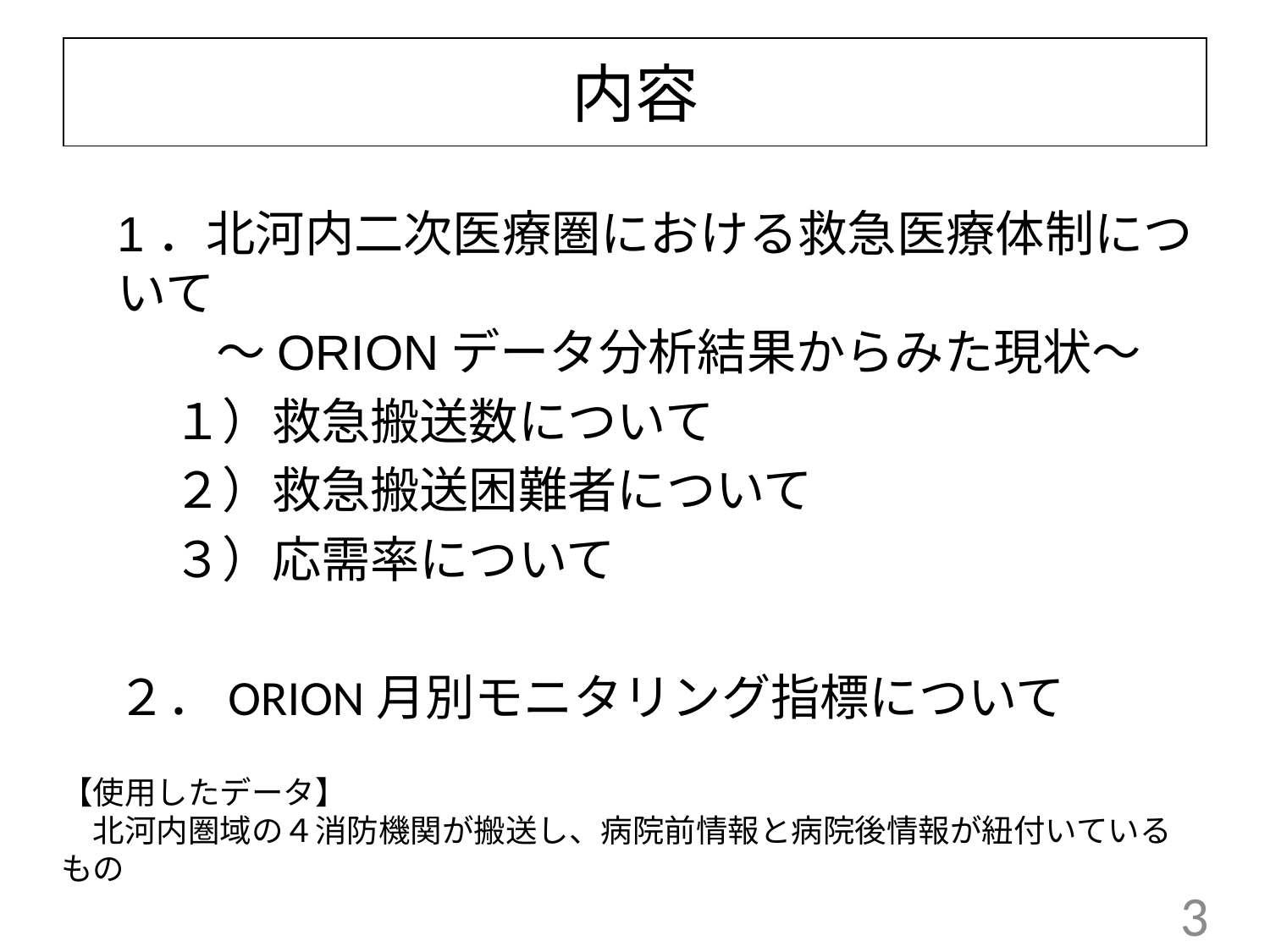

# 内容
1．北河内二次医療圏における救急医療体制について
　　～ORIONデータ分析結果からみた現状～
１）救急搬送数について
２）救急搬送困難者について
３）応需率について

２．ORION月別モニタリング指標について
【使用したデータ】
　北河内圏域の４消防機関が搬送し、病院前情報と病院後情報が紐付いているもの

3